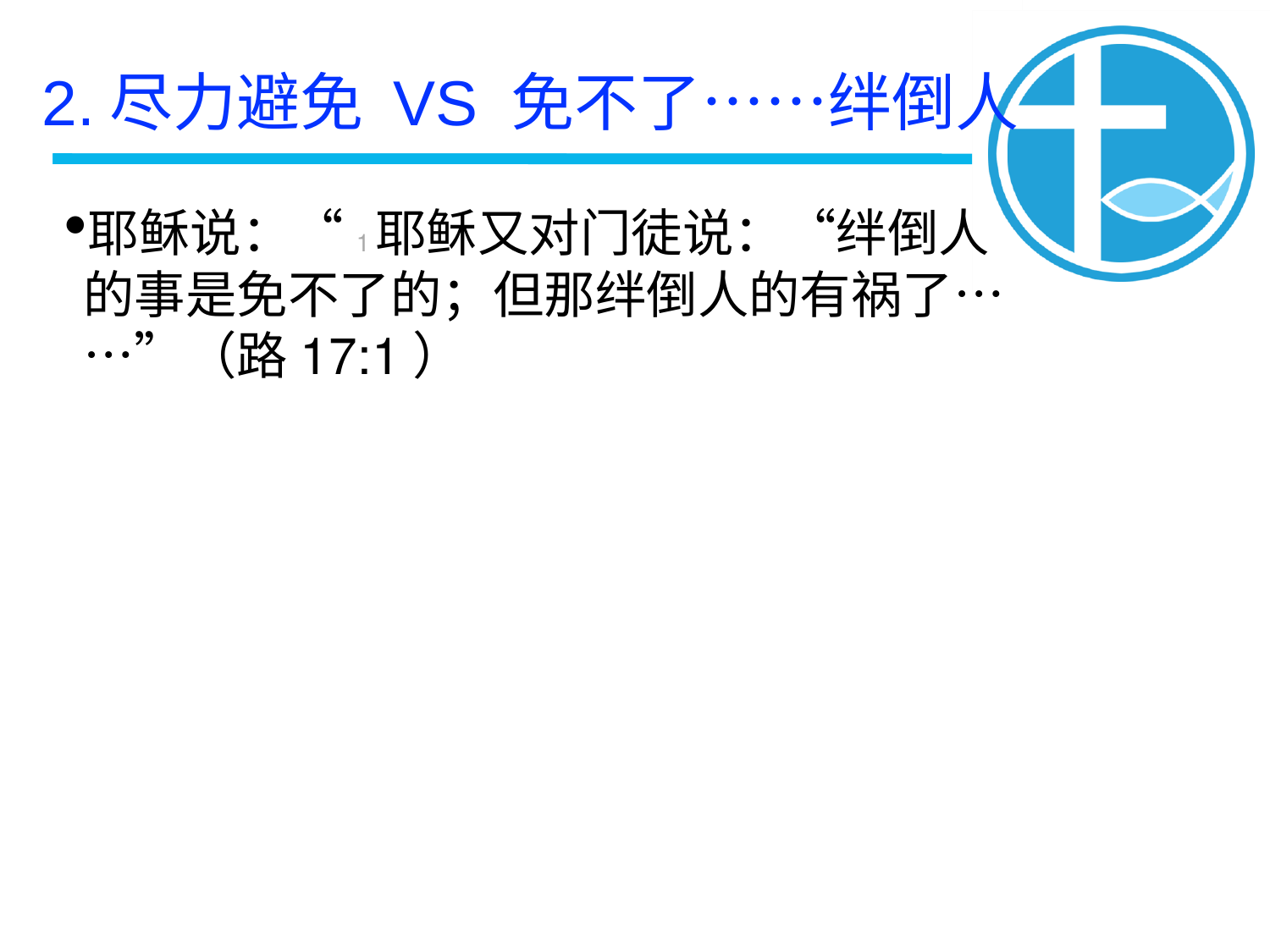

2.尽力避免 VS 免不了……绊倒人
耶稣说：“1耶稣又对门徒说：“绊倒人的事是免不了的；但那绊倒人的有祸了……”（路17:1）